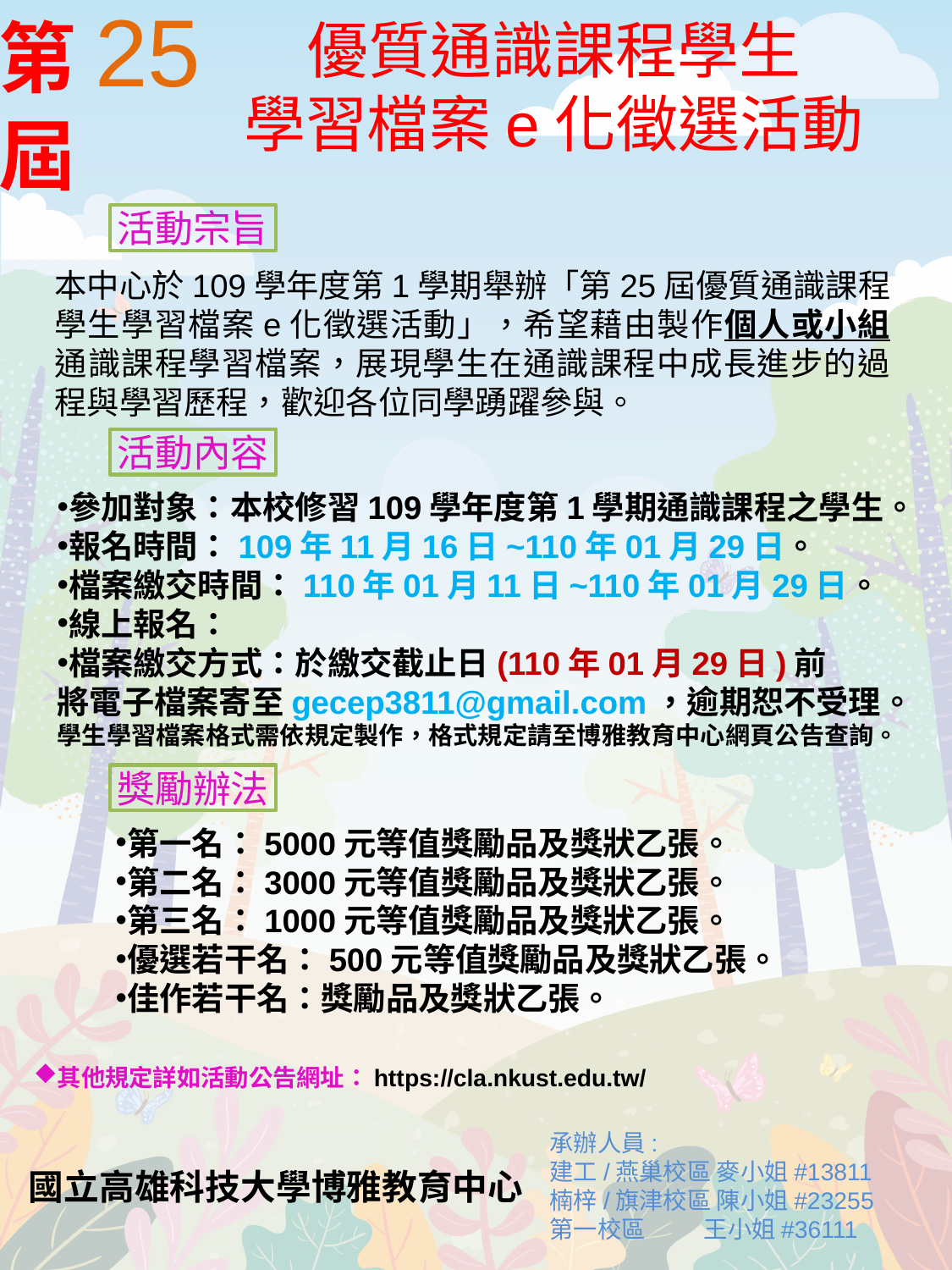

第25屆
優質通識課程學生
學習檔案e化徵選活動
活動宗旨
本中心於109學年度第1學期舉辦「第25屆優質通識課程學生學習檔案e化徵選活動」，希望藉由製作個人或小組通識課程學習檔案，展現學生在通識課程中成長進步的過程與學習歷程，歡迎各位同學踴躍參與。
活動內容
參加對象：本校修習109學年度第1學期通識課程之學生。
報名時間：109年11月16日~110年01月29日。
檔案繳交時間：110年01月11日~110年01月29日。
線上報名：
檔案繳交方式：於繳交截止日(110年01月29日)前
將電子檔案寄至gecep3811@gmail.com，逾期恕不受理。
學生學習檔案格式需依規定製作，格式規定請至博雅教育中心網頁公告查詢。
獎勵辦法
第一名：5000元等值獎勵品及獎狀乙張。
第二名：3000元等值獎勵品及獎狀乙張。
第三名：1000元等值獎勵品及獎狀乙張。
優選若干名：500元等值獎勵品及獎狀乙張。
佳作若干名：獎勵品及獎狀乙張。

其他規定詳如活動公告網址：https://cla.nkust.edu.tw/
承辦人員:
建工/燕巢校區 麥小姐#13811
楠梓/旗津校區 陳小姐#23255
第一校區           王小姐#36111
國立高雄科技大學博雅教育中心